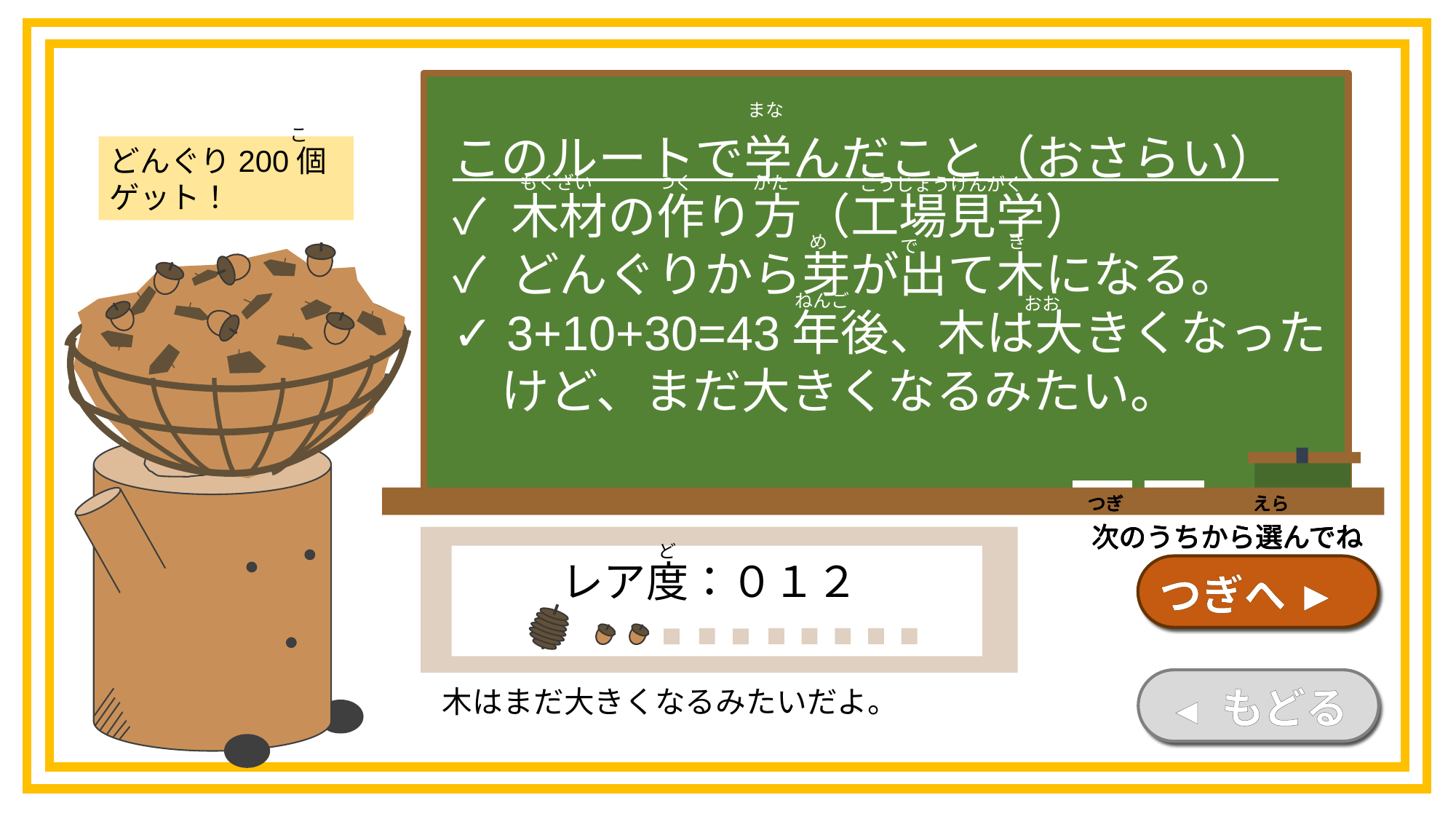

このルートで学んだこと（おさらい）
✓ 木材の作り方（工場見学）
✓ どんぐりから芽が出て木になる。
✓ 3+10+30=43年後、木は大きくなった
　けど、まだ大きくなるみたい。
まな
こ
どんぐり200個
ゲット！
もくざい
つく
かた
こうじょうけんがく
め
き
で

ねんご

おお
つぎ
えら
次のうちから選んでね
つぎ
えら
次のうちから選んでね
つぎ
えら
次のうちから選んでね
つぎ
えら
次のうちから選んでね

ど

レア度：０１２

つぎへ ►

◄ もどる
木はまだ大きくなるみたいだよ。